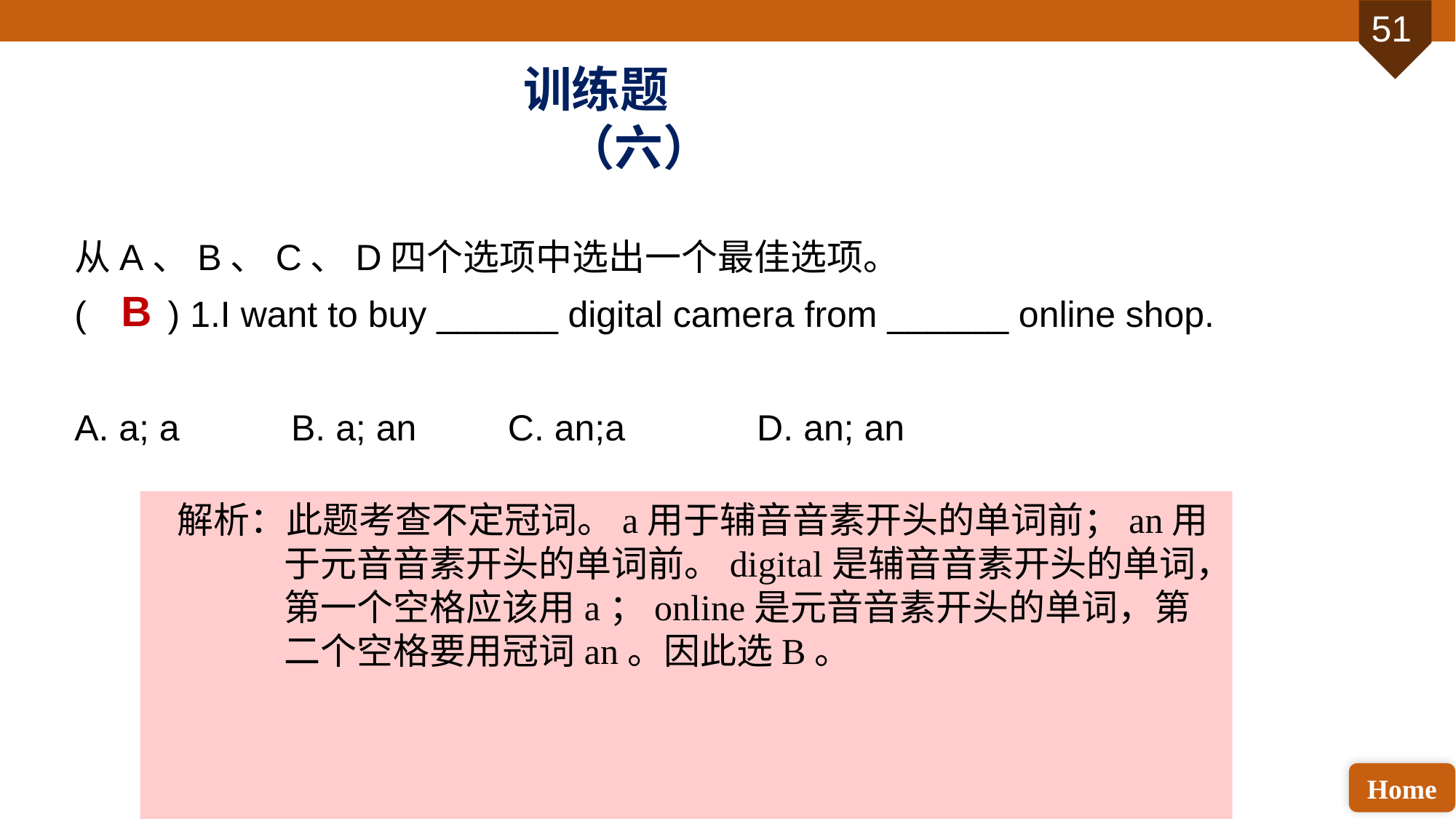

训练题（六）
从A、B、C、D四个选项中选出一个最佳选项。
(        ) 1.I want to buy ______ digital camera from ______ online shop.

A. a; a           B. a; an         C. an;a             D. an; an
B

解析：此题考查不定冠词。a用于辅音音素开头的单词前；an用于元音音素开头的单词前。digital是辅音音素开头的单词，第一个空格应该用a；online是元音音素开头的单词，第二个空格要用冠词an。因此选B。